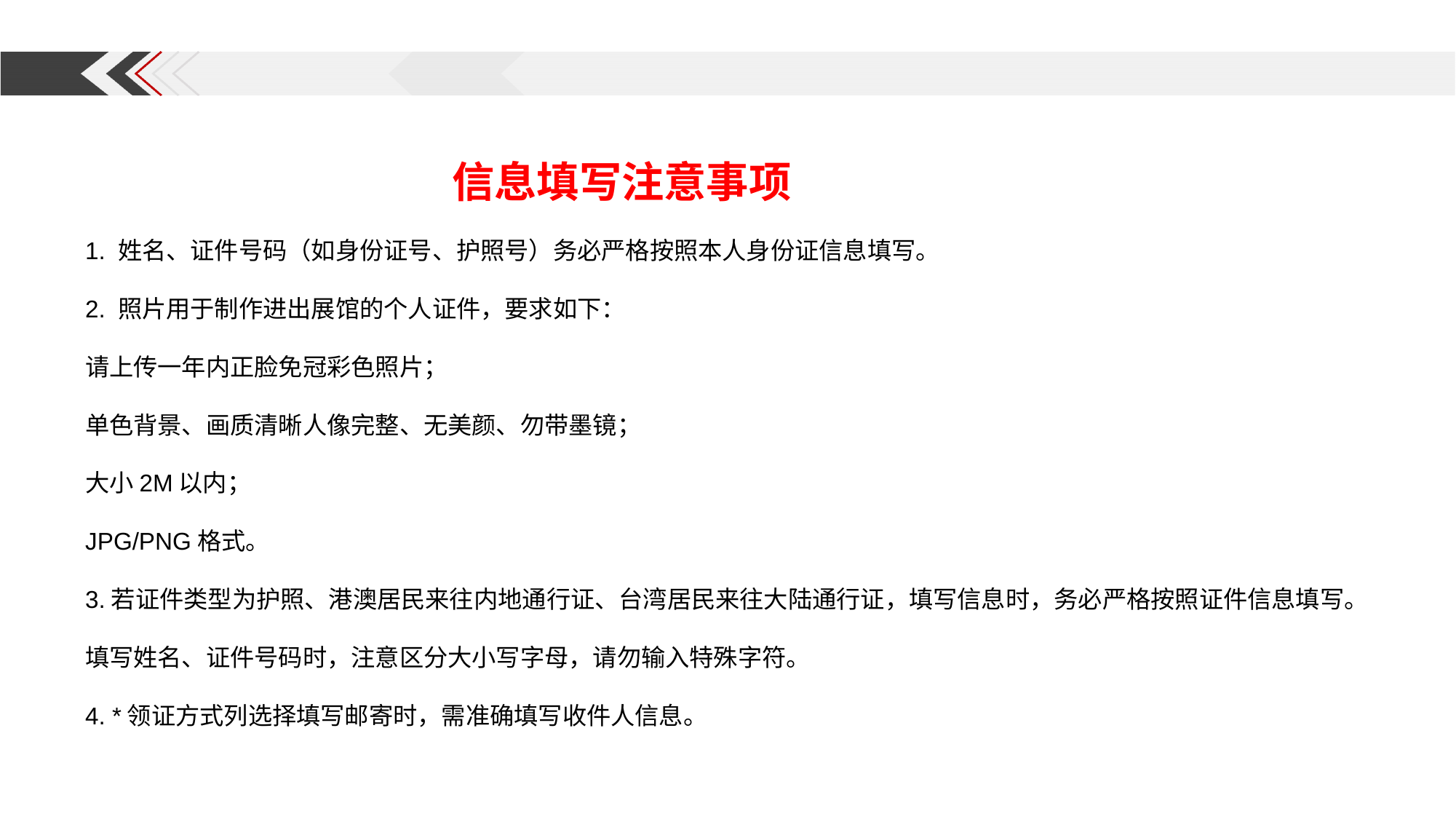

信息填写注意事项
1. 姓名、证件号码（如身份证号、护照号）务必严格按照本人身份证信息填写。2. 照片用于制作进出展馆的个人证件，要求如下：请上传一年内正脸免冠彩色照片；单色背景、画质清晰人像完整、无美颜、勿带墨镜；大小2M以内；JPG/PNG格式。3.若证件类型为护照、港澳居民来往内地通行证、台湾居民来往大陆通行证，填写信息时，务必严格按照证件信息填写。填写姓名、证件号码时，注意区分大小写字母，请勿输入特殊字符。4. *领证方式列选择填写邮寄时，需准确填写收件人信息。